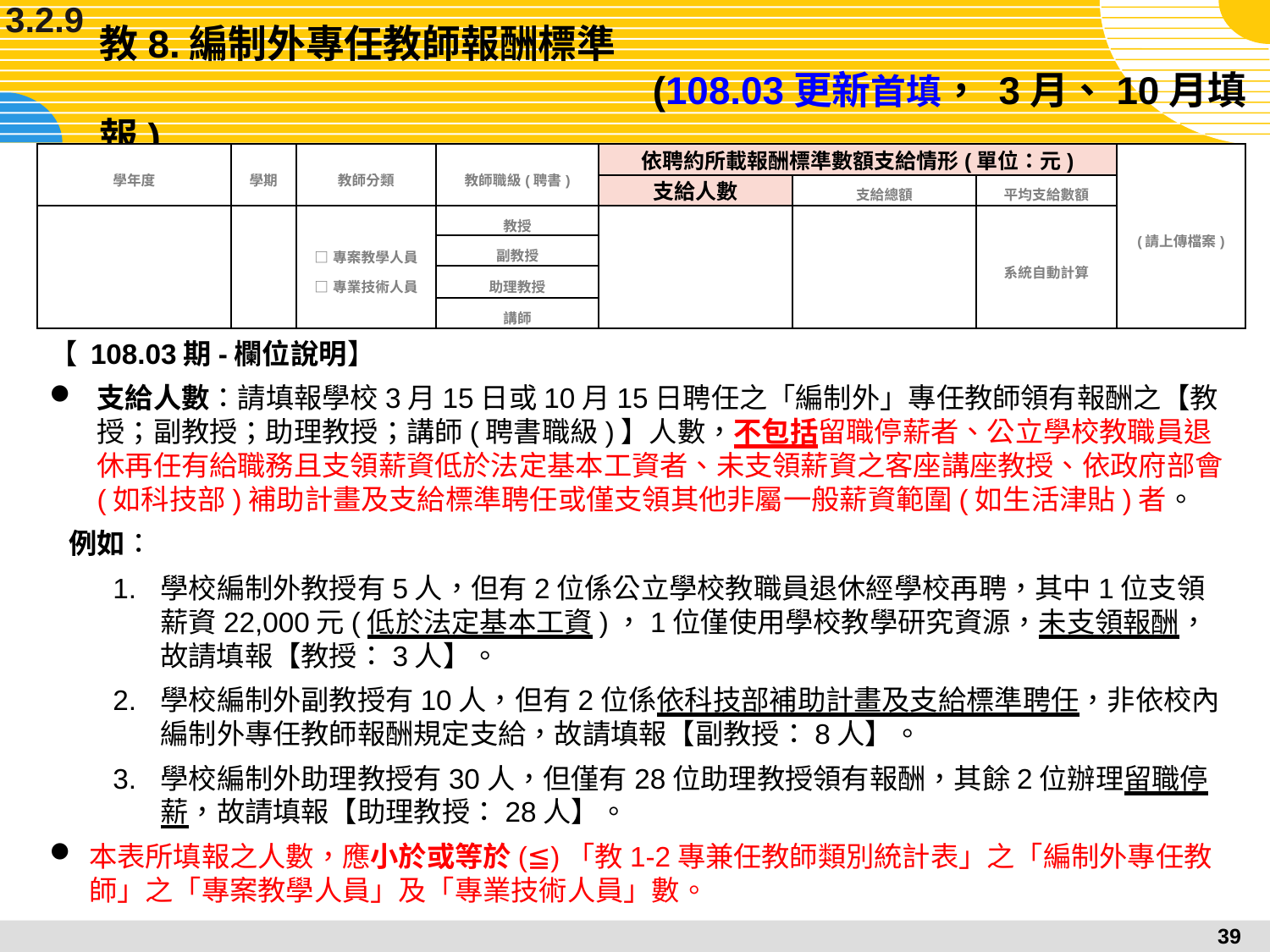

3.2.9
# 教8.編制外專任教師報酬標準 (108.03更新首填， 3月、10月填報)
| 學年度 | 學期 | 教師分類 | 教師職級(聘書) | 依聘約所載報酬標準數額支給情形(單位：元) |  |  | (請上傳檔案) |
| --- | --- | --- | --- | --- | --- | --- | --- |
|  |  |  |  | 支給人數 | 支給總額 | 平均支給數額 |  |
|  |  | □專案教學人員 □專業技術人員 | 教授 |  |  | 系統自動計算 |  |
|  |  |  | 副教授 |  |  |  |  |
|  |  |  | 助理教授 |  |  |  |  |
|  |  |  | 講師 |  |  |  |  |
【 108.03期-欄位說明】
支給人數：請填報學校3月15日或10月15日聘任之「編制外」專任教師領有報酬之【教授；副教授；助理教授；講師(聘書職級)】人數，不包括留職停薪者、公立學校教職員退休再任有給職務且支領薪資低於法定基本工資者、未支領薪資之客座講座教授、依政府部會(如科技部)補助計畫及支給標準聘任或僅支領其他非屬一般薪資範圍(如生活津貼)者。
  例如：
學校編制外教授有5人，但有2位係公立學校教職員退休經學校再聘，其中1位支領薪資22,000元(低於法定基本工資)，1位僅使用學校教學研究資源，未支領報酬，故請填報【教授：3人】。
學校編制外副教授有10人，但有2位係依科技部補助計畫及支給標準聘任，非依校內編制外專任教師報酬規定支給，故請填報【副教授：8人】。
學校編制外助理教授有30人，但僅有28位助理教授領有報酬，其餘2位辦理留職停薪，故請填報【助理教授：28人】。
本表所填報之人數，應小於或等於(≦)「教1-2專兼任教師類別統計表」之「編制外專任教師」之「專案教學人員」及「專業技術人員」數。